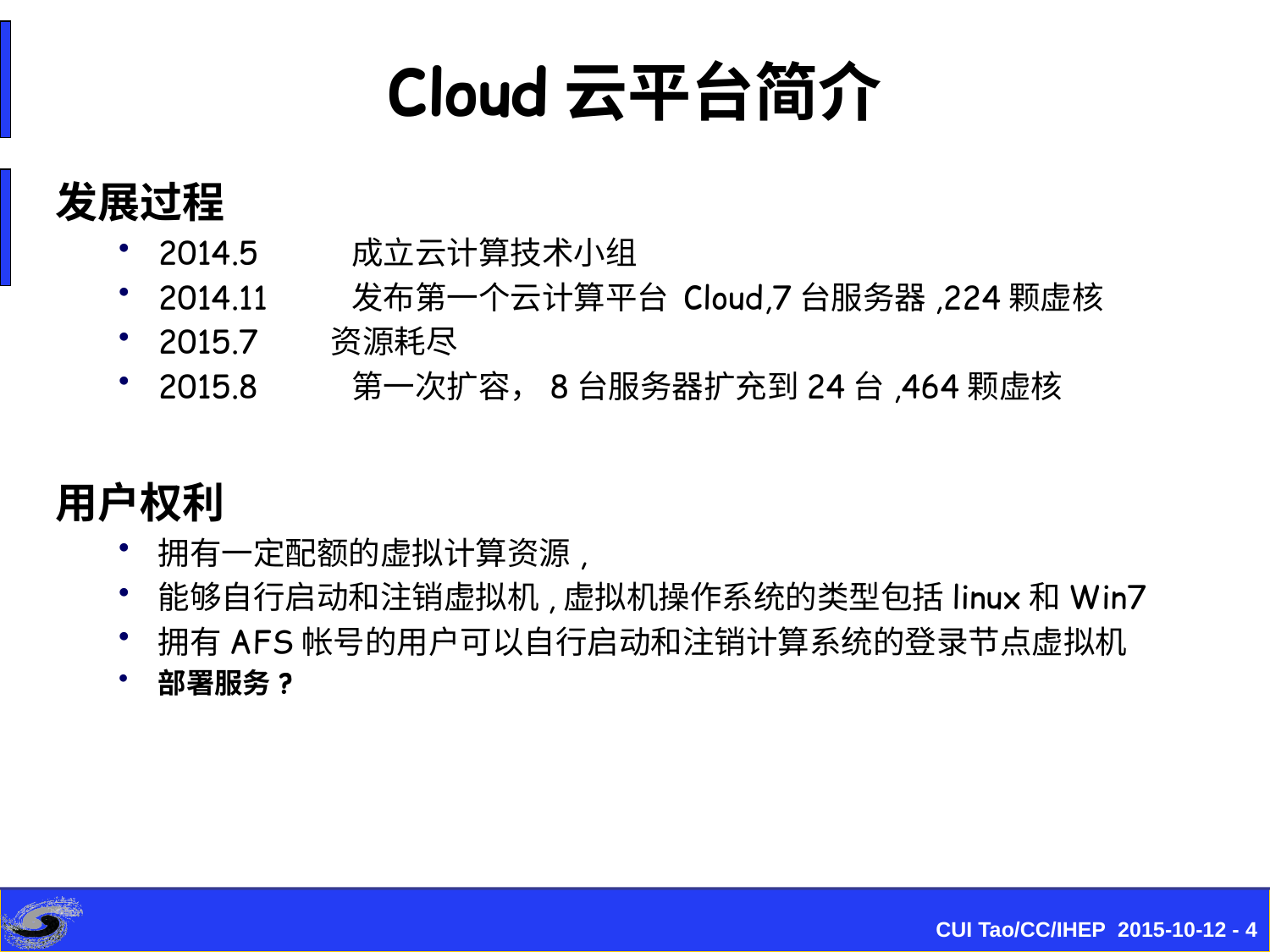

# Cloud云平台简介
发展过程
2014.5         成立云计算技术小组
2014.11        发布第一个云计算平台 Cloud,7台服务器,224颗虚核
2015.7	    资源耗尽
2015.8         第一次扩容，8台服务器扩充到24台,464颗虚核

用户权利
拥有一定配额的虚拟计算资源,
能够自行启动和注销虚拟机,虚拟机操作系统的类型包括linux和Win7
拥有AFS帐号的用户可以自行启动和注销计算系统的登录节点虚拟机
部署服务?
CUI Tao/CC/IHEP  2015-10-12 - 4